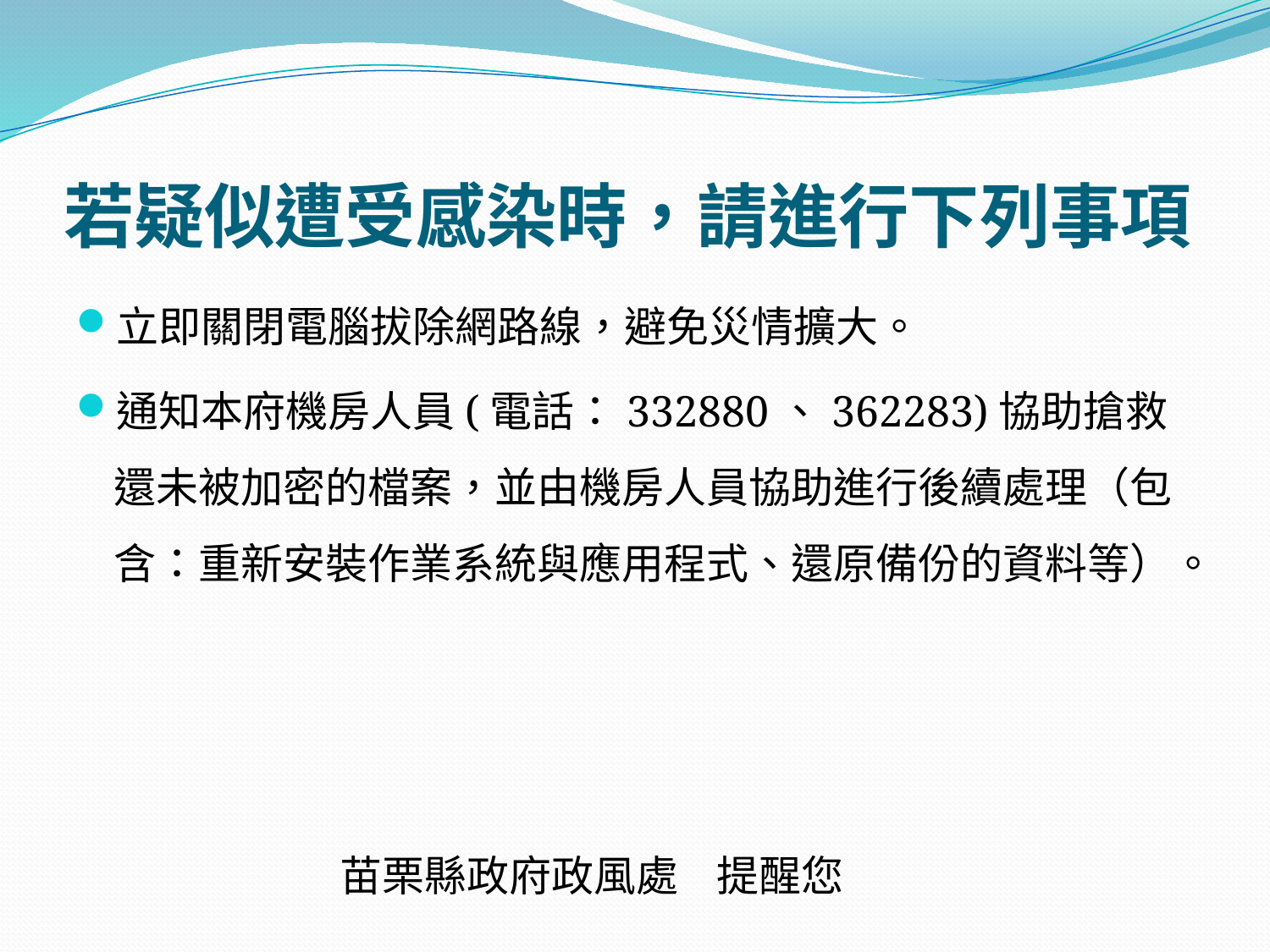

# 若疑似遭受感染時，請進行下列事項
立即關閉電腦拔除網路線，避免災情擴大。
通知本府機房人員(電話：332880、362283)協助搶救還未被加密的檔案，並由機房人員協助進行後續處理（包含：重新安裝作業系統與應用程式、還原備份的資料等）。

苗栗縣政府政風處    提醒您